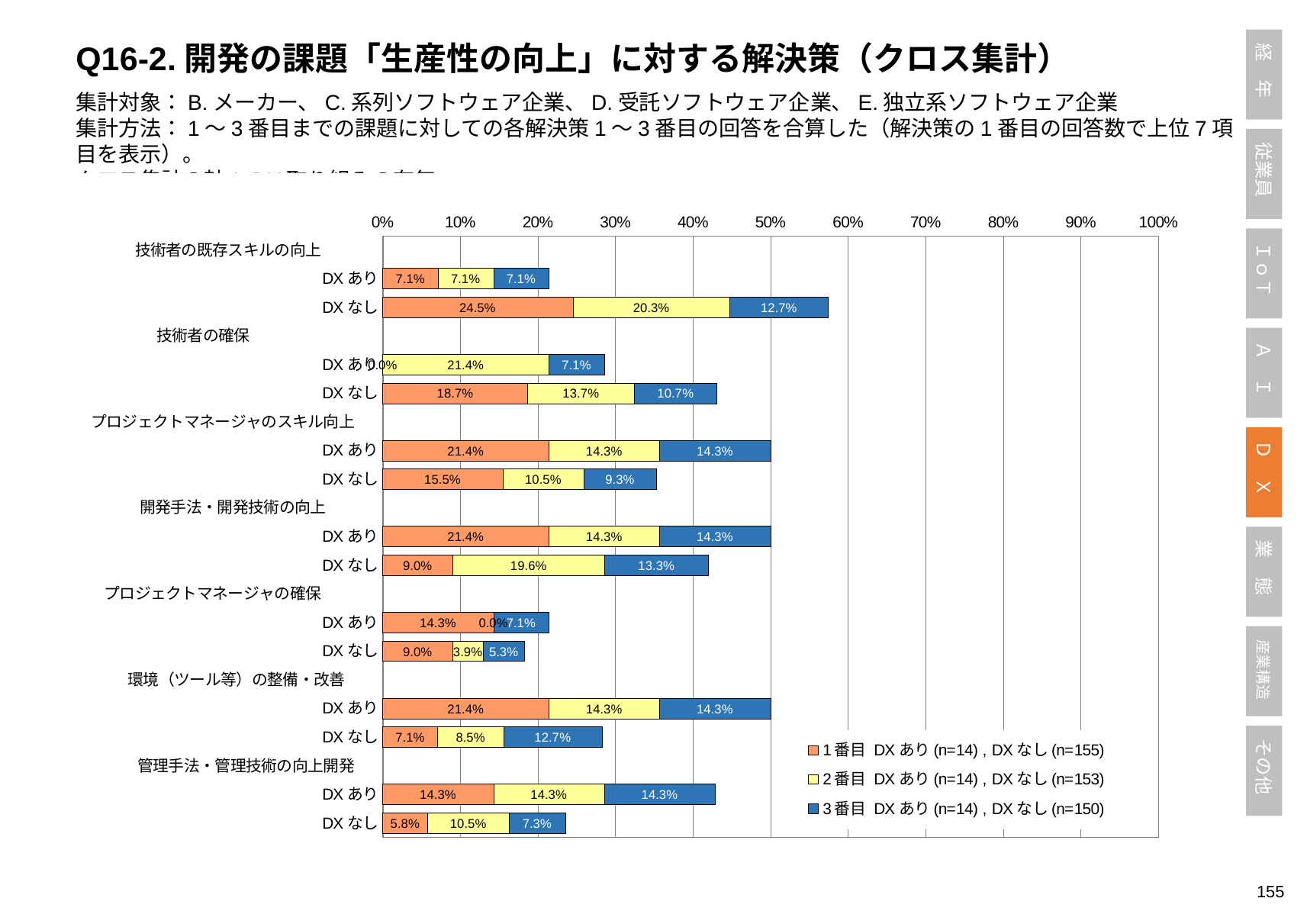

Q16-2.開発の課題「生産性の向上」に対する解決策（クロス集計）
集計対象：B.メーカー、C.系列ソフトウェア企業、D.受託ソフトウェア企業、E.独立系ソフトウェア企業
集計方法：1～3番目までの課題に対しての各解決策1～3番目の回答を合算した（解決策の1番目の回答数で上位7項目を表示）。
クロス集計の軸：DX取り組みの有無

### Chart

| Category | 1番目 DXあり(n=14) , DXなし(n=155) | 2番目 DXあり(n=14) , DXなし(n=153) | 3番目 DXあり(n=14) , DXなし(n=150) |
|---|---|---|---|
| 技術者の既存スキルの向上             | None | None | None |
| DXあり | 0.07142857142857142 | 0.07142857142857142 | 0.07142857142857142 |
| DXなし | 0.24516129032258063 | 0.20261437908496732 | 0.12666666666666668 |
| 技術者の確保                            | None | None | None |
| DXあり | 0.0 | 0.21428571428571427 | 0.07142857142857142 |
| DXなし | 0.1870967741935484 | 0.13725490196078433 | 0.10666666666666667 |
| プロジェクトマネージャのスキル向上      | None | None | None |
| DXあり | 0.21428571428571427 | 0.14285714285714285 | 0.14285714285714285 |
| DXなし | 0.15483870967741936 | 0.10457516339869281 | 0.09333333333333334 |
| 開発手法・開発技術の向上            | None | None | None |
| DXあり | 0.21428571428571427 | 0.14285714285714285 | 0.14285714285714285 |
| DXなし | 0.09032258064516129 | 0.19607843137254902 | 0.13333333333333333 |
| プロジェクトマネージャの確保             | None | None | None |
| DXあり | 0.14285714285714285 | 0.0 | 0.07142857142857142 |
| DXなし | 0.09032258064516129 | 0.0392156862745098 | 0.05333333333333334 |
| 環境（ツール等）の整備・改善        | None | None | None |
| DXあり | 0.21428571428571427 | 0.14285714285714285 | 0.14285714285714285 |
| DXなし | 0.07096774193548387 | 0.08496732026143791 | 0.12666666666666668 |
| 管理手法・管理技術の向上開発      | None | None | None |
| DXあり | 0.14285714285714285 | 0.14285714285714285 | 0.14285714285714285 |
| DXなし | 0.05806451612903226 | 0.10457516339869281 | 0.07333333333333333 |
155